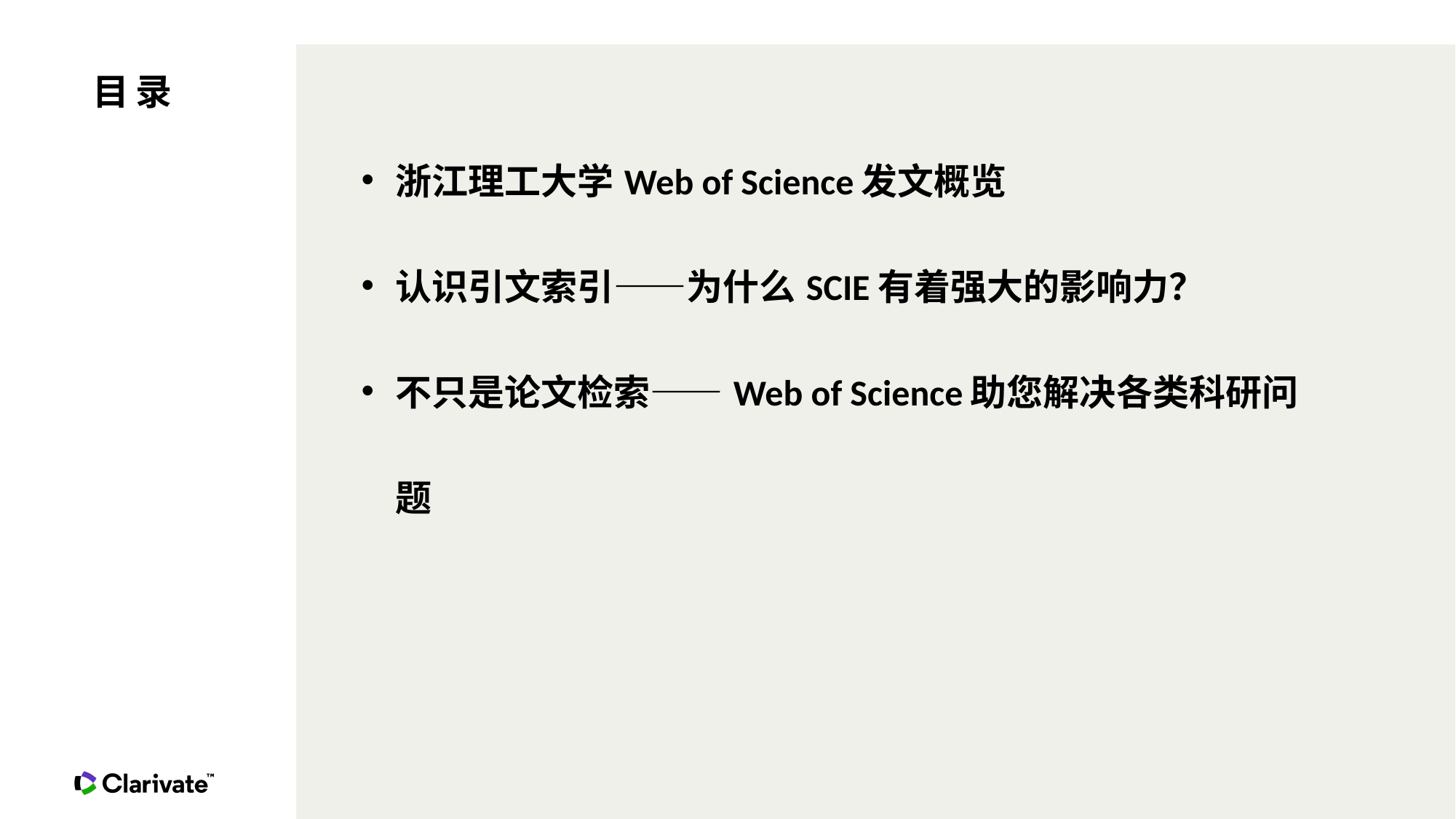

目 录
| 浙江理工大学Web of Science发文概览 认识引文索引——为什么SCIE有着强大的影响力？ 不只是论文检索——Web of Science助您解决各类科研问题 |
| --- |
|  |
2